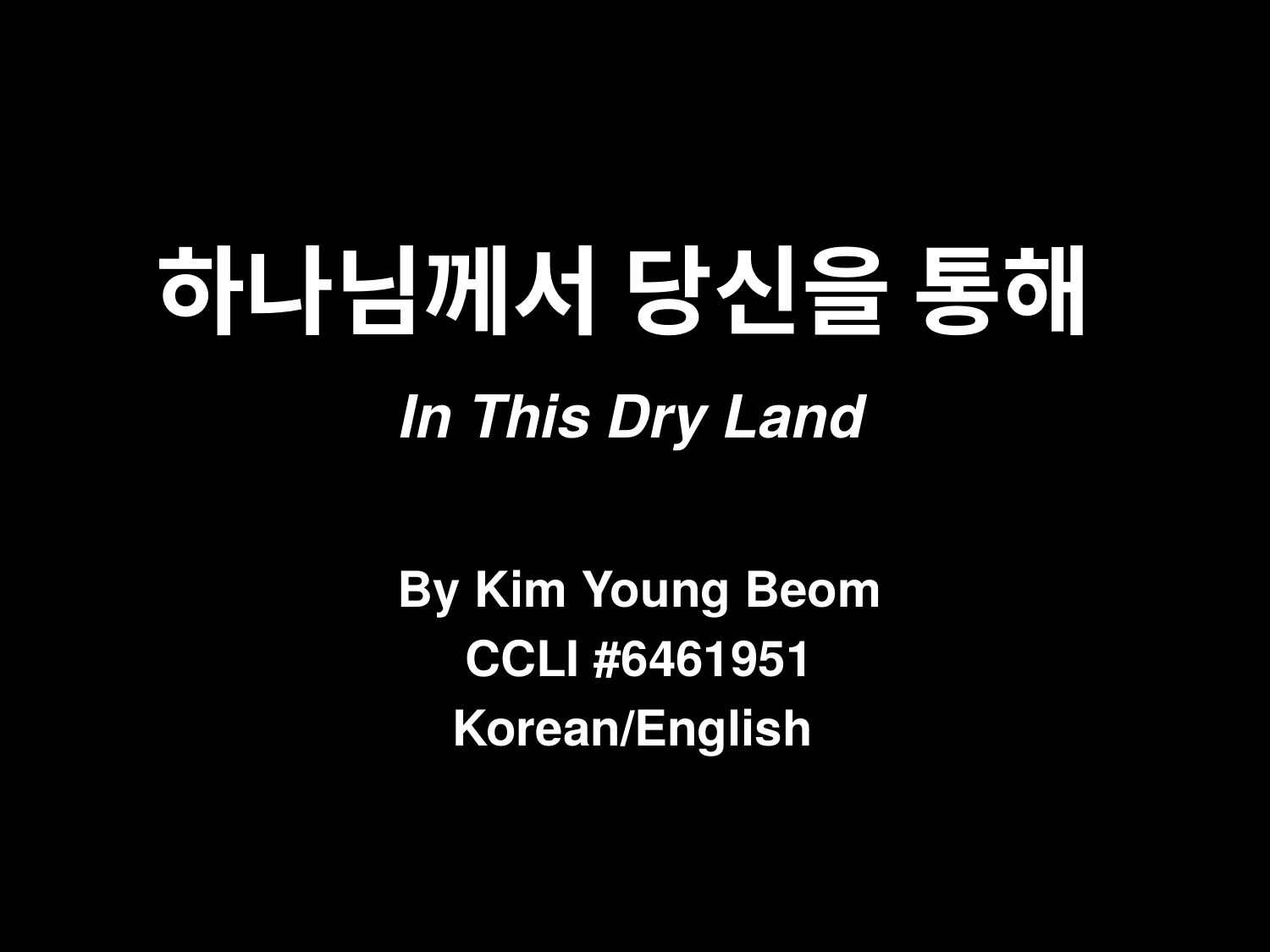

# 하나님께서 당신을 통해
In This Dry Land

By Kim Young Beom
CCLI #6461951
Korean/English